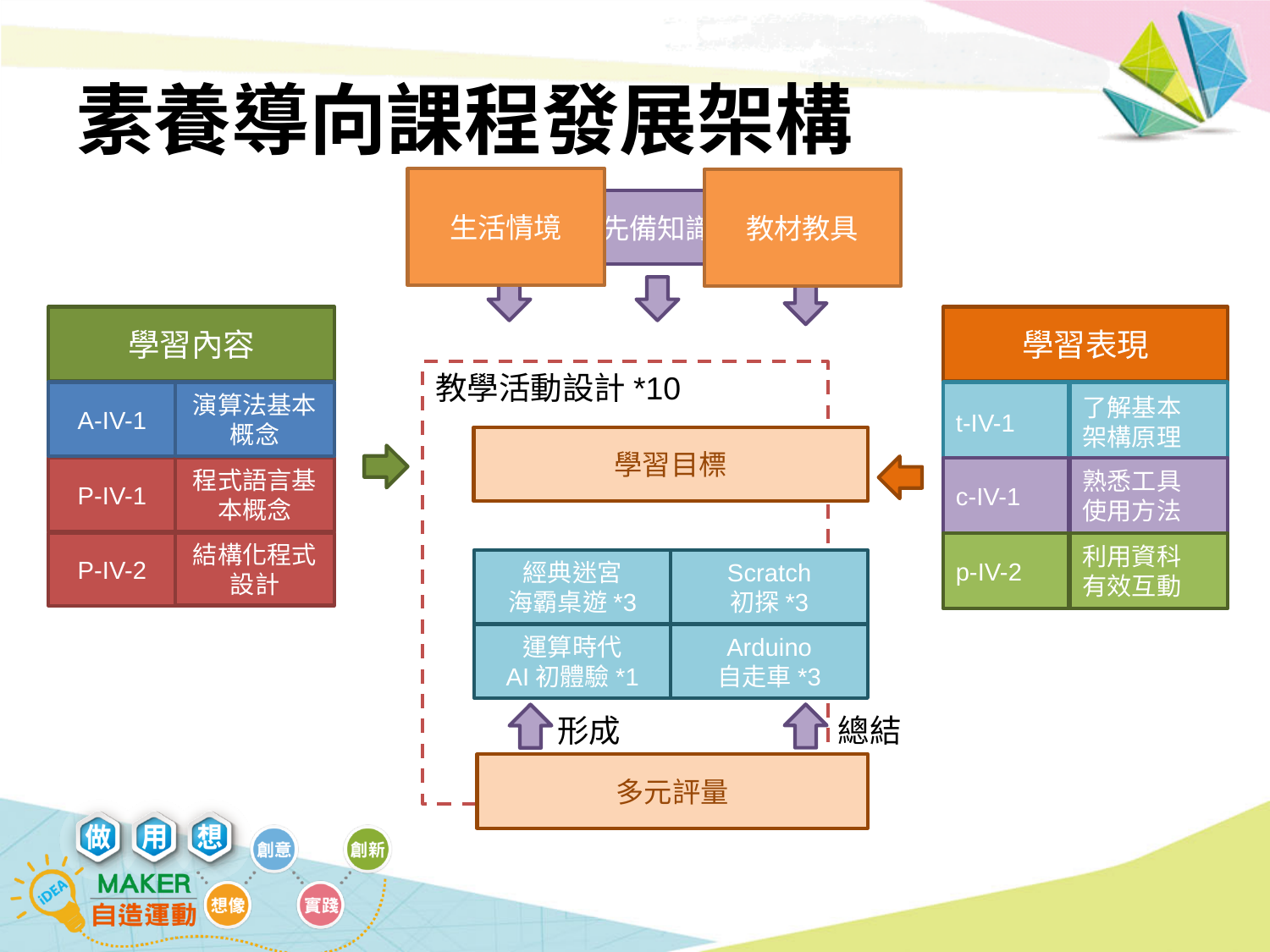

# 素養導向課程發展架構
生活情境
教材教具
生活情境
先備知識
教材教具

學習內容
學習表現
教學活動設計*10
A-IV-1
演算法基本概念
t-IV-1
了解基本
架構原理
學習目標

P-IV-1
程式語言基本概念
c-IV-1
熟悉工具
使用方法
P-IV-2
p-IV-2
利用資科
有效互動
結構化程式設計
經典迷宮
海霸桌遊*3
Scratch
初探*3
運算時代
AI初體驗*1
Arduino
自走車*3
形成
總結

多元評量